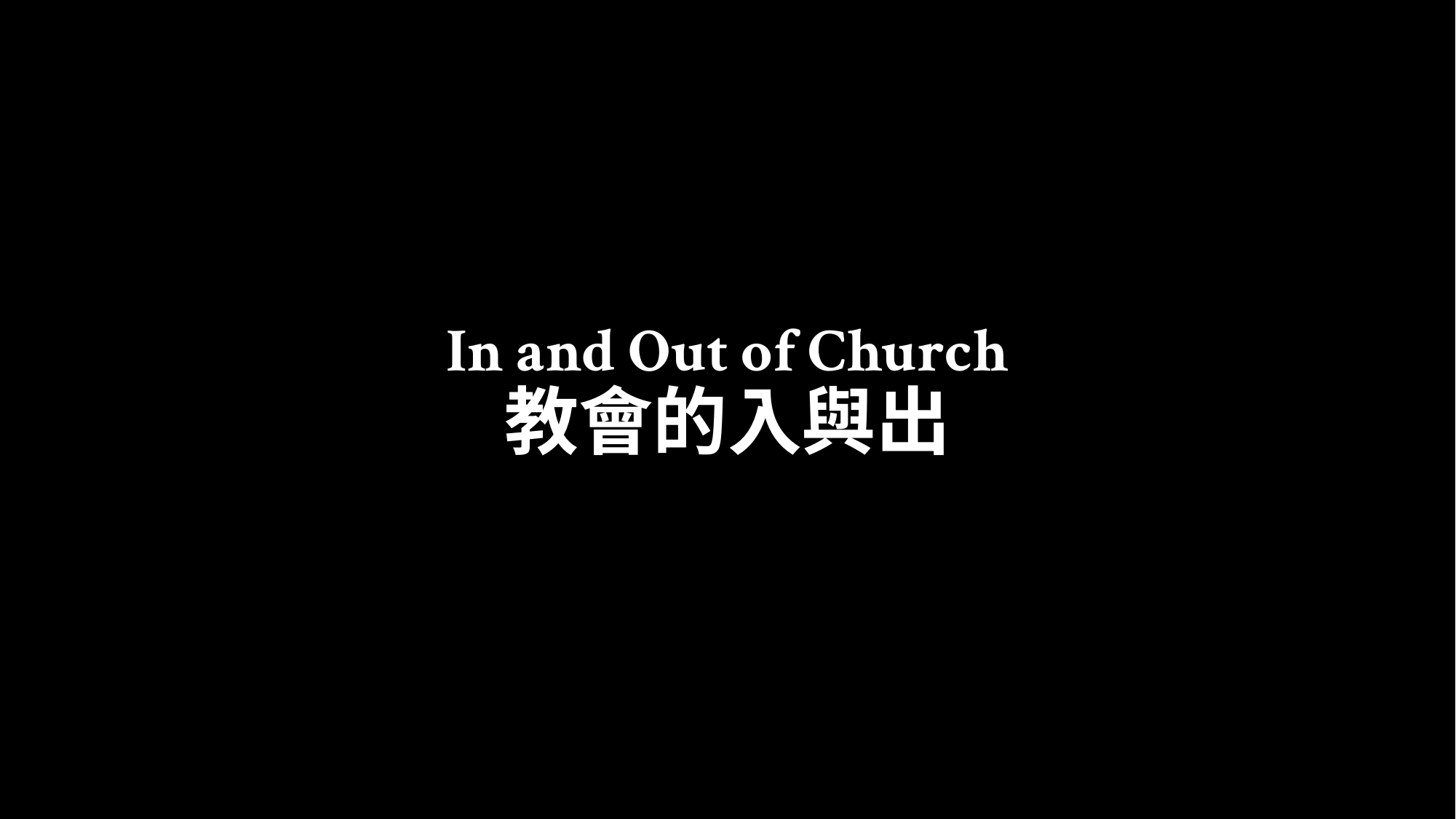

# In and Out of Church 教會的入與出